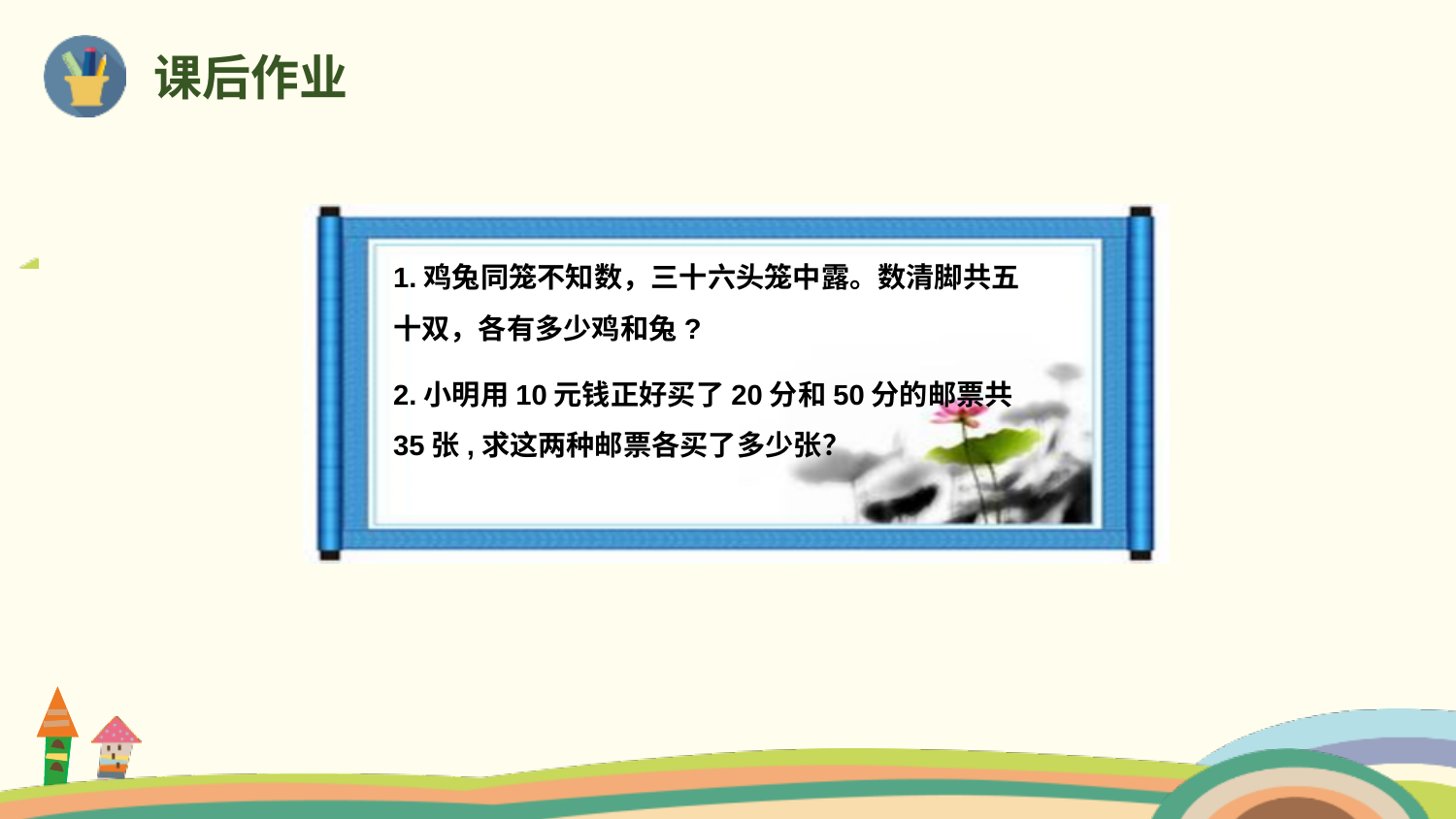

1.鸡兔同笼不知数，三十六头笼中露。数清脚共五十双，各有多少鸡和兔?
2.小明用10元钱正好买了20分和50分的邮票共35张,求这两种邮票各买了多少张？